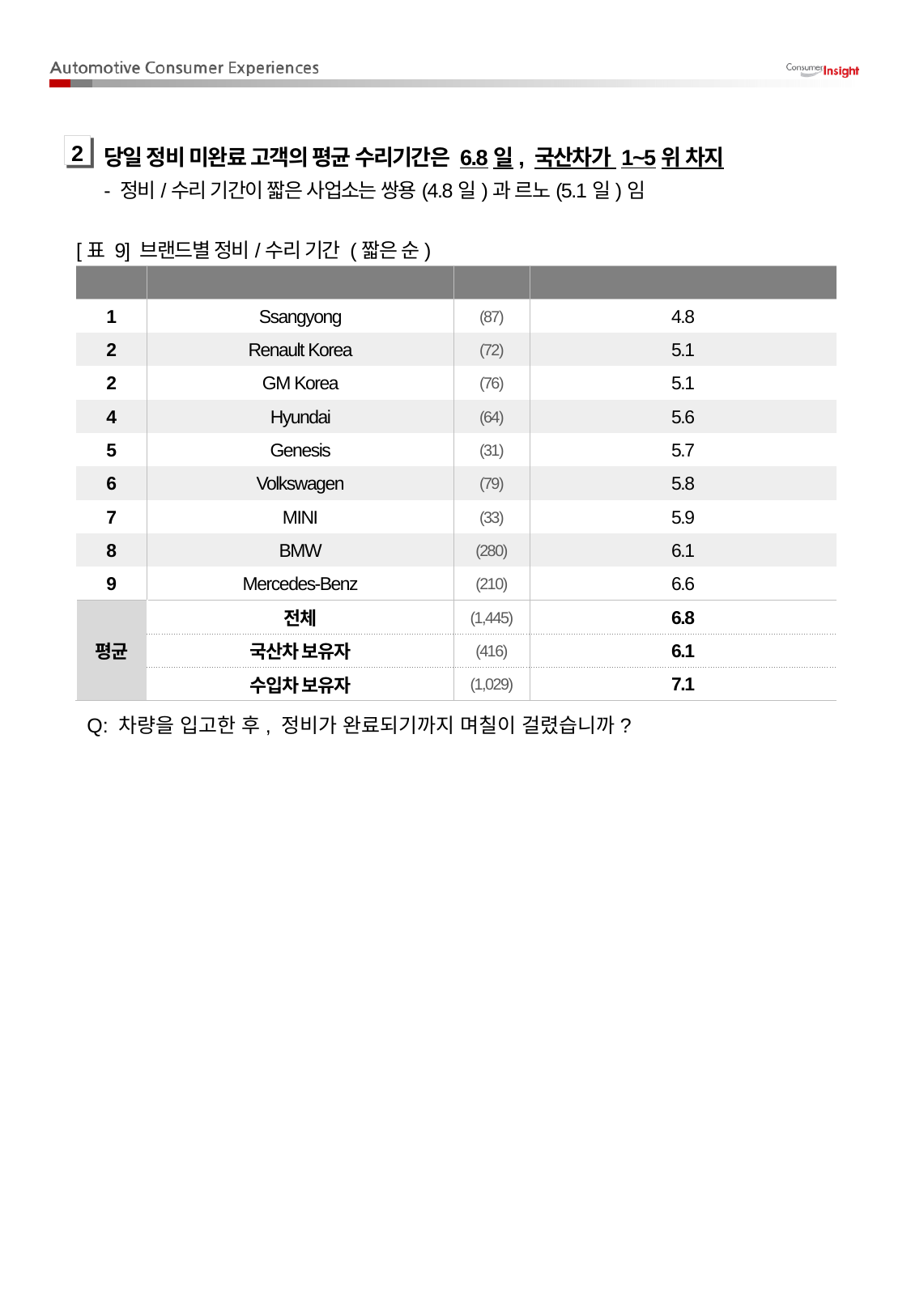

당일 정비 미완료 고객의 평균 수리기간은 6.8일, 국산차가 1~5위 차지
- 정비/수리 기간이 짧은 사업소는 쌍용(4.8일)과 르노(5.1일)임
2
[표 9] 브랜드별 정비/수리 기간 (짧은 순)
| Rank | Brand | (N) | 수리 기간(일) |
| --- | --- | --- | --- |
| 1 | Ssangyong | (87) | 4.8 |
| 2 | Renault Korea | (72) | 5.1 |
| 2 | GM Korea | (76) | 5.1 |
| 4 | Hyundai | (64) | 5.6 |
| 5 | Genesis | (31) | 5.7 |
| 6 | Volkswagen | (79) | 5.8 |
| 7 | MINI | (33) | 5.9 |
| 8 | BMW | (280) | 6.1 |
| 9 | Mercedes-Benz | (210) | 6.6 |
| 평균 | 전체 | (1,445) | 6.8 |
|  | 국산차 보유자 | (416) | 6.1 |
|  | 수입차 보유자 | (1,029) | 7.1 |
Q: 차량을 입고한 후, 정비가 완료되기까지 며칠이 걸렸습니까?